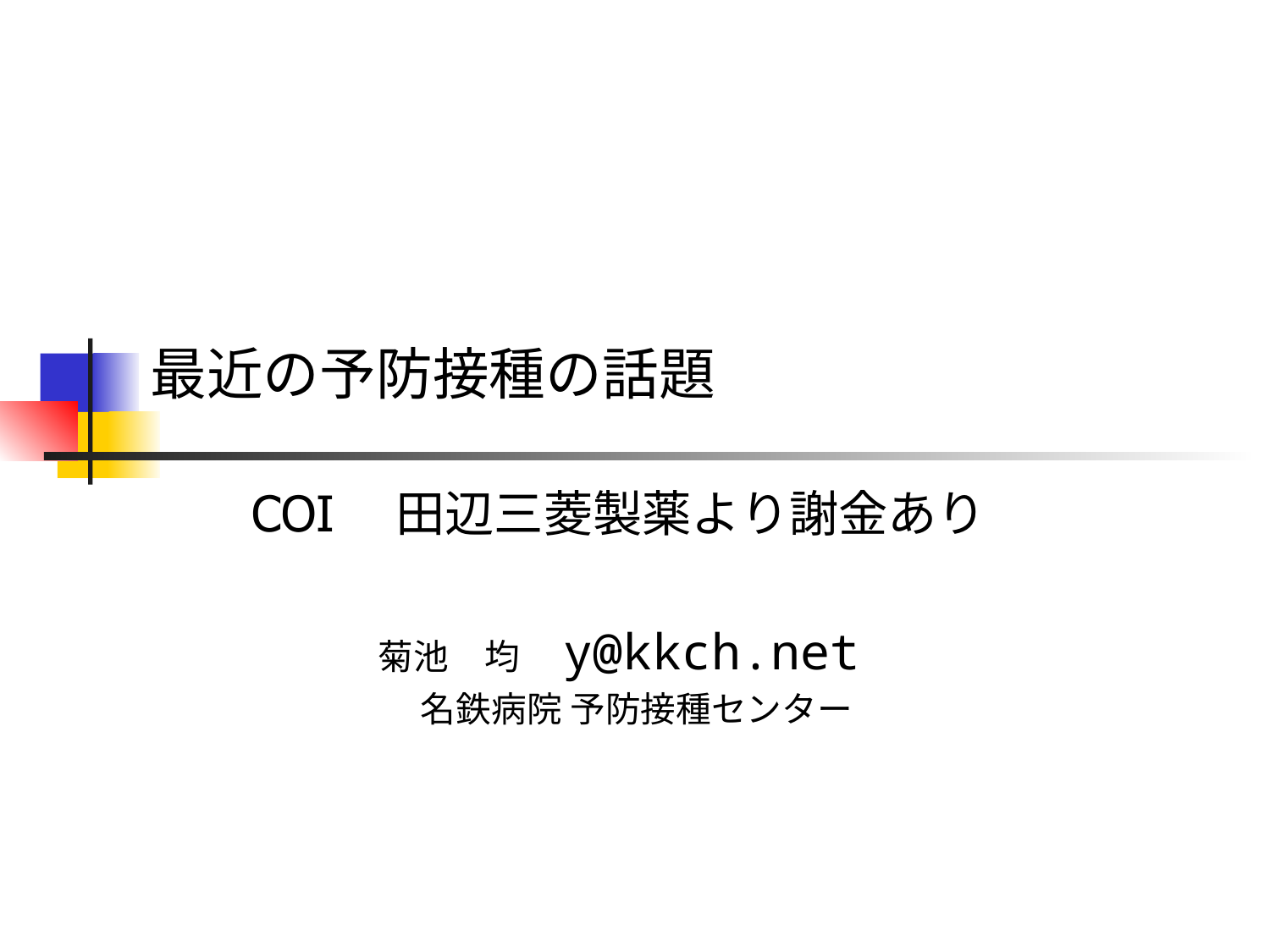

# 最近の予防接種の話題
COI　田辺三菱製薬より謝金あり

菊池　均　y@kkch.net
　名鉄病院 予防接種センター